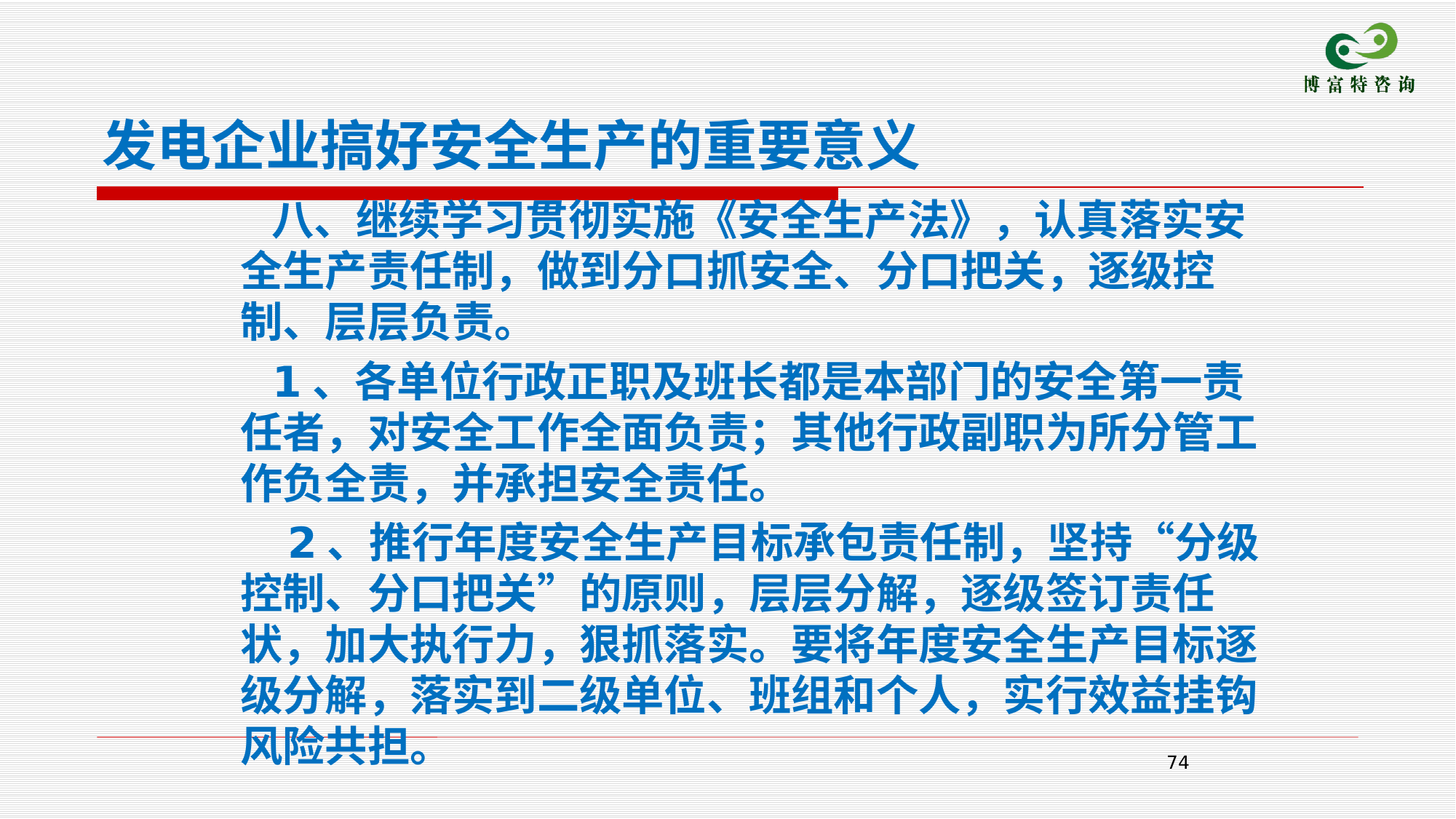

发电企业搞好安全生产的重要意义
        八、继续学习贯彻实施《安全生产法》，认真落实安全生产责任制，做到分口抓安全、分口把关，逐级控制、层层负责。
      1、各单位行政正职及班长都是本部门的安全第一责任者，对安全工作全面负责；其他行政副职为所分管工作负全责，并承担安全责任。
       2、推行年度安全生产目标承包责任制，坚持“分级控制、分口把关”的原则，层层分解，逐级签订责任状，加大执行力，狠抓落实。要将年度安全生产目标逐级分解，落实到二级单位、班组和个人，实行效益挂钩风险共担。

74